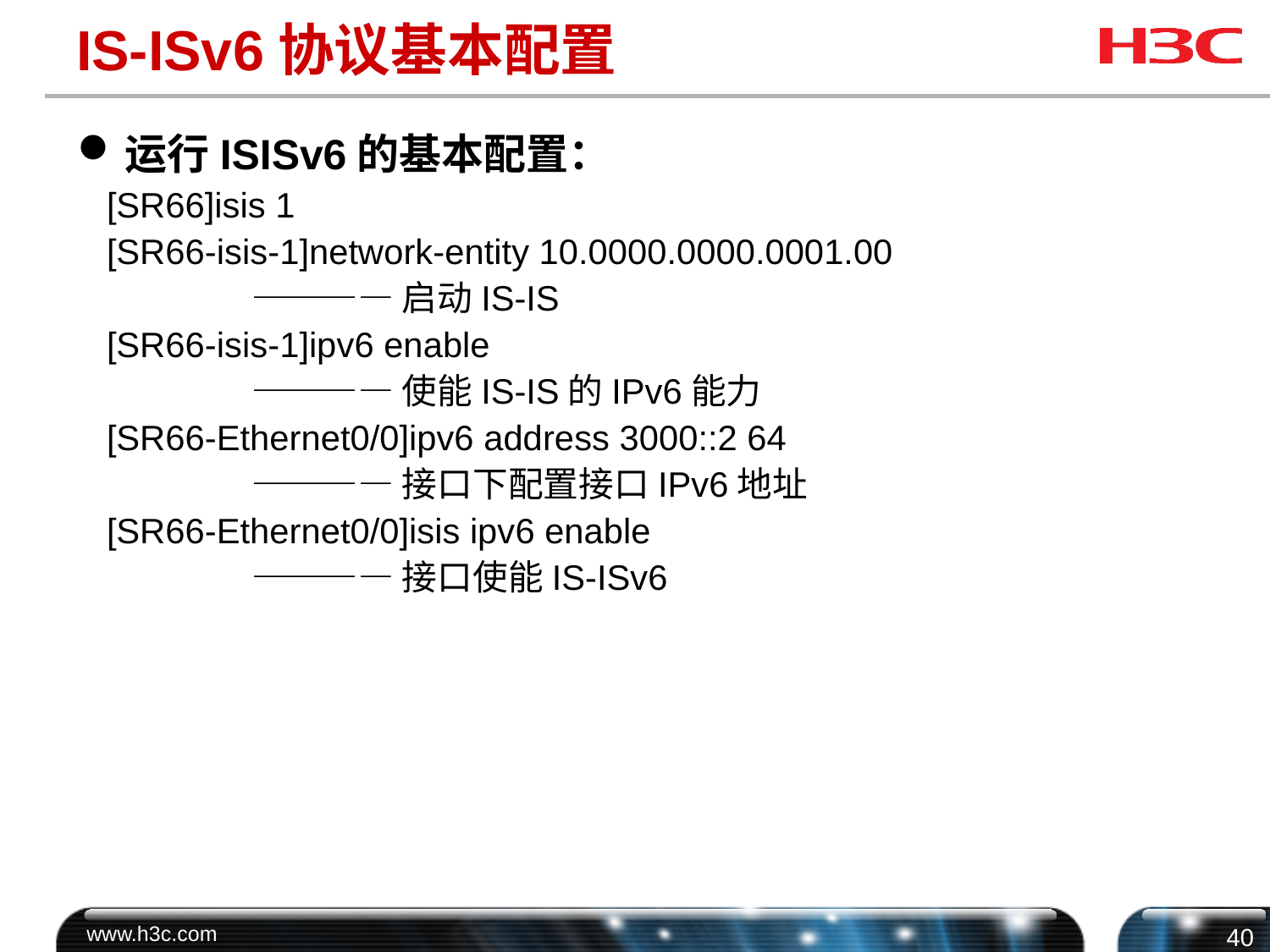

# IS-ISv6协议基本配置
运行ISISv6的基本配置：
   [SR66]isis 1
   [SR66-isis-1]network-entity 10.0000.0000.0001.00
		————启动IS-IS
   [SR66-isis-1]ipv6 enable
		————使能IS-IS的IPv6能力
   [SR66-Ethernet0/0]ipv6 address 3000::2 64
		————接口下配置接口IPv6地址
   [SR66-Ethernet0/0]isis ipv6 enable
		————接口使能IS-ISv6